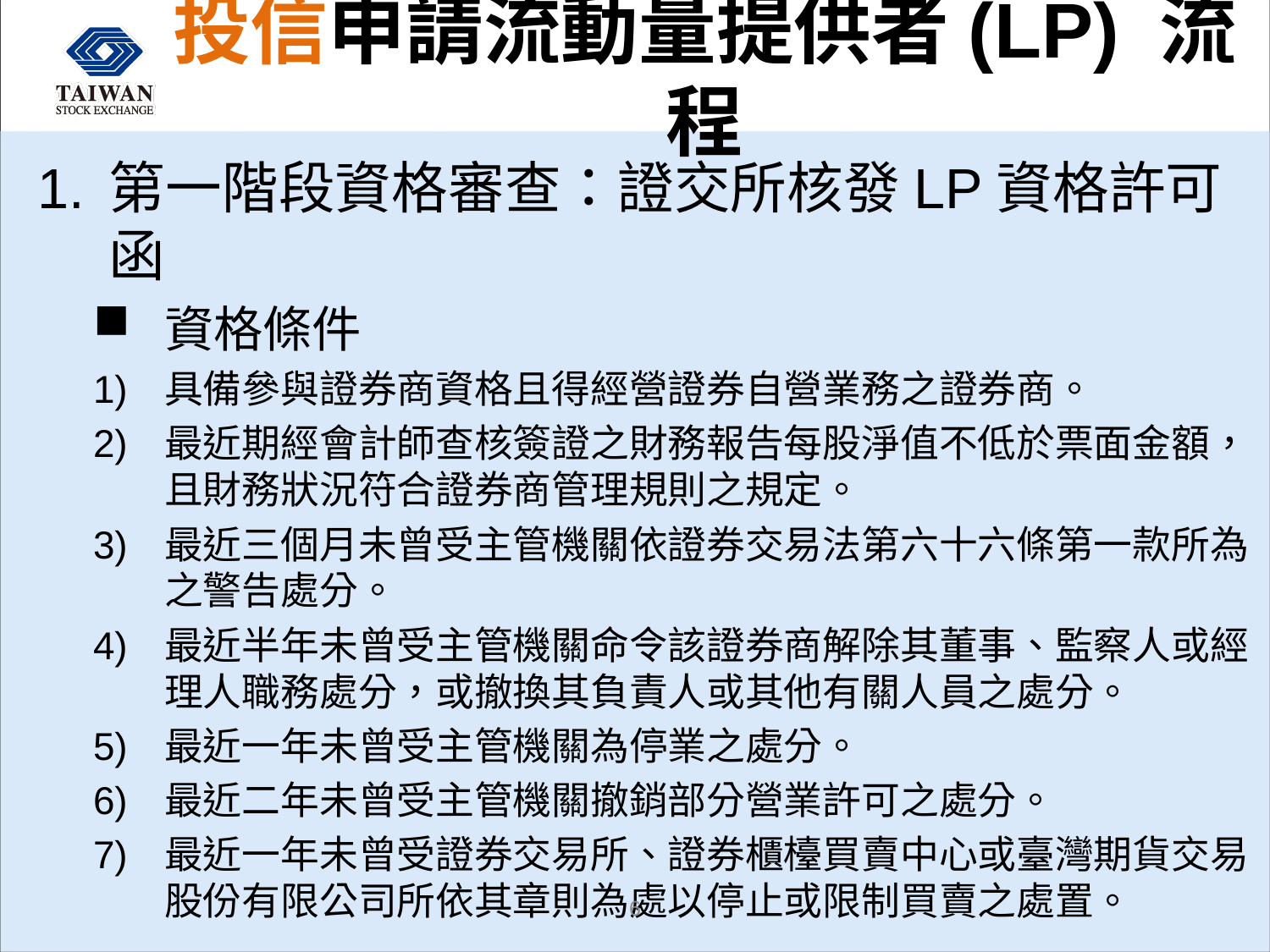

# 投信申請流動量提供者(LP) 流程
第一階段資格審查：證交所核發LP資格許可函
資格條件
具備參與證券商資格且得經營證券自營業務之證券商。
最近期經會計師查核簽證之財務報告每股淨值不低於票面金額，且財務狀況符合證券商管理規則之規定。
最近三個月未曾受主管機關依證券交易法第六十六條第一款所為之警告處分。
最近半年未曾受主管機關命令該證券商解除其董事、監察人或經理人職務處分，或撤換其負責人或其他有關人員之處分。
最近一年未曾受主管機關為停業之處分。
最近二年未曾受主管機關撤銷部分營業許可之處分。
最近一年未曾受證券交易所、證券櫃檯買賣中心或臺灣期貨交易股份有限公司所依其章則為處以停止或限制買賣之處置。

6